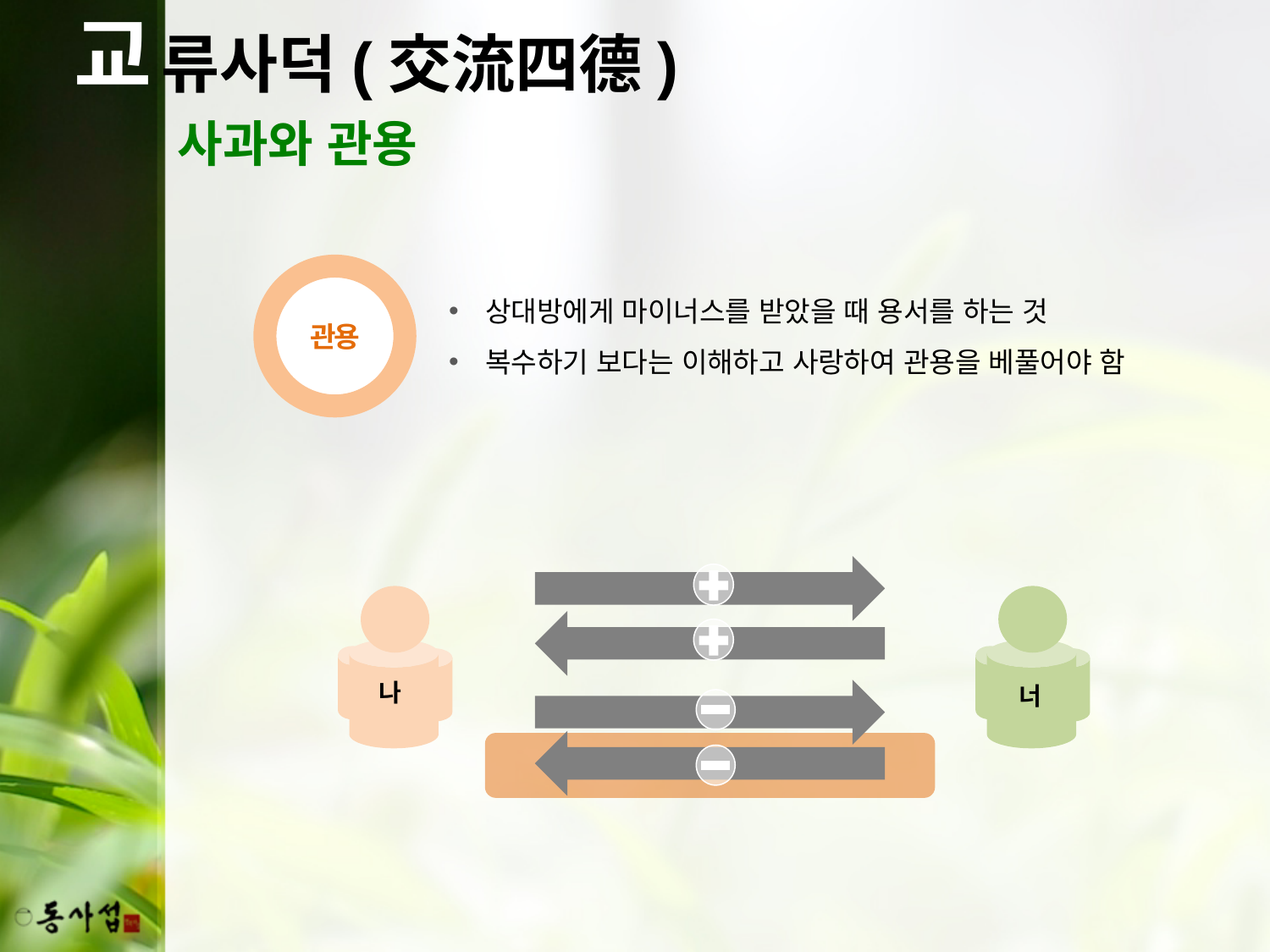

교
류사덕(交流四德)
사과와 관용
관용
상대방에게 마이너스를 받았을 때 용서를 하는 것
복수하기 보다는 이해하고 사랑하여 관용을 베풀어야 함

나

너